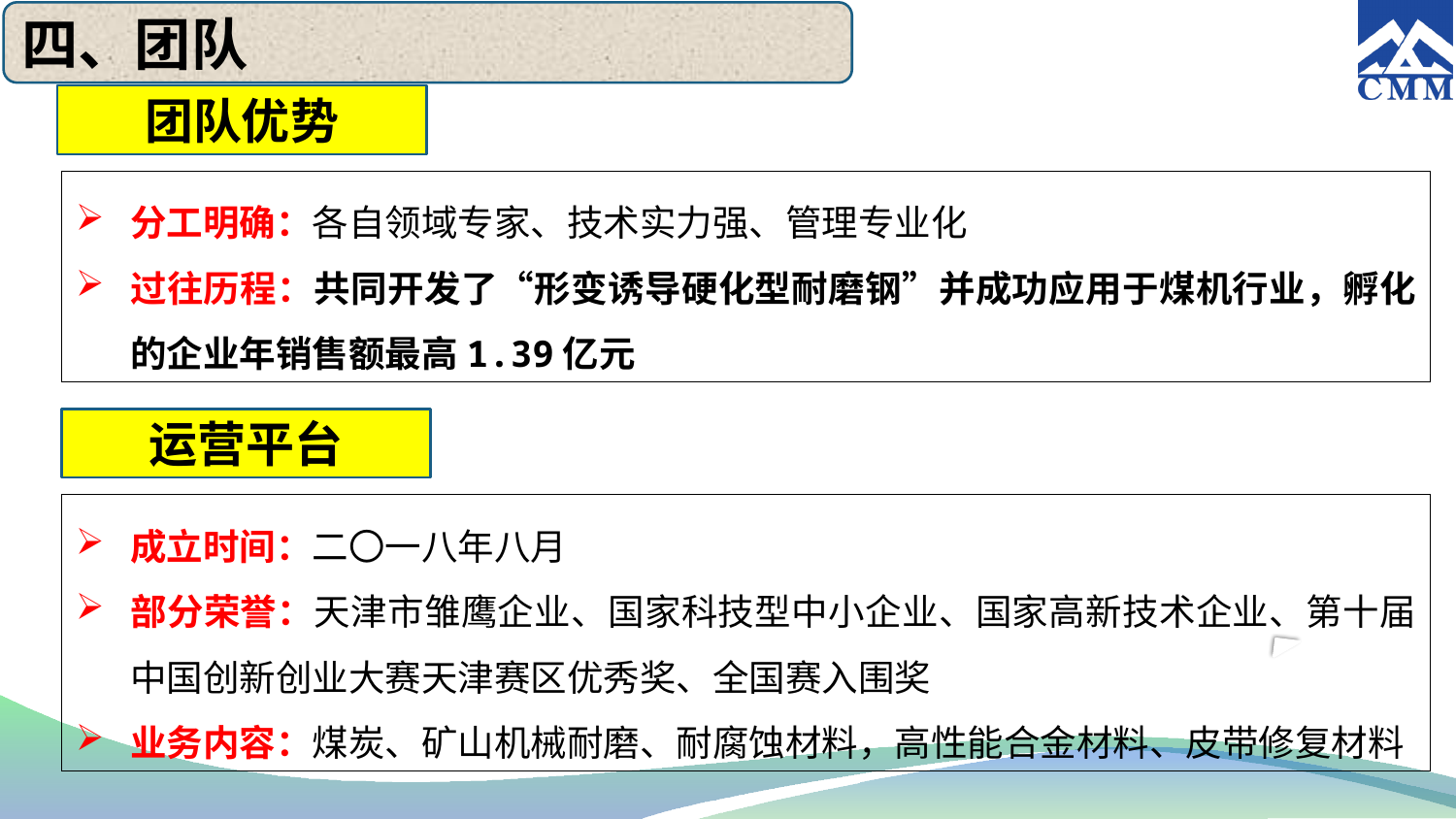

四、团队
团队优势
分工明确：各自领域专家、技术实力强、管理专业化
过往历程：共同开发了“形变诱导硬化型耐磨钢”并成功应用于煤机行业，孵化的企业年销售额最高1.39亿元
运营平台
成立时间：二〇一八年八月
部分荣誉：天津市雏鹰企业、国家科技型中小企业、国家高新技术企业、第十届中国创新创业大赛天津赛区优秀奖、全国赛入围奖
业务内容：煤炭、矿山机械耐磨、耐腐蚀材料，高性能合金材料、皮带修复材料